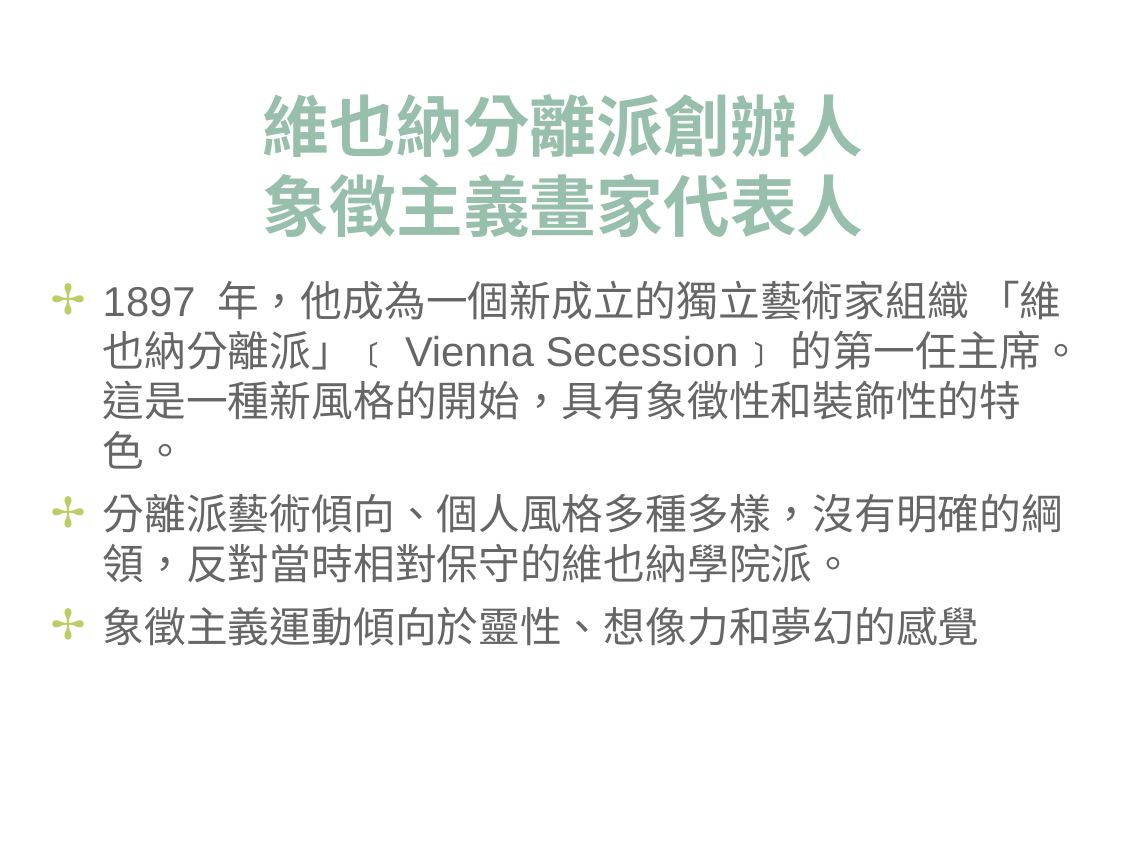

# 維也納分離派創辦人 象徵主義畫家代表人
1897 年，他成為一個新成立的獨立藝術家組織 「維也納分離派」﹝Vienna Secession﹞的第一任主席。這是一種新風格的開始，具有象徵性和裝飾性的特色。
分離派藝術傾向、個人風格多種多樣，沒有明確的綱領，反對當時相對保守的維也納學院派。
象徵主義運動傾向於靈性、想像力和夢幻的感覺